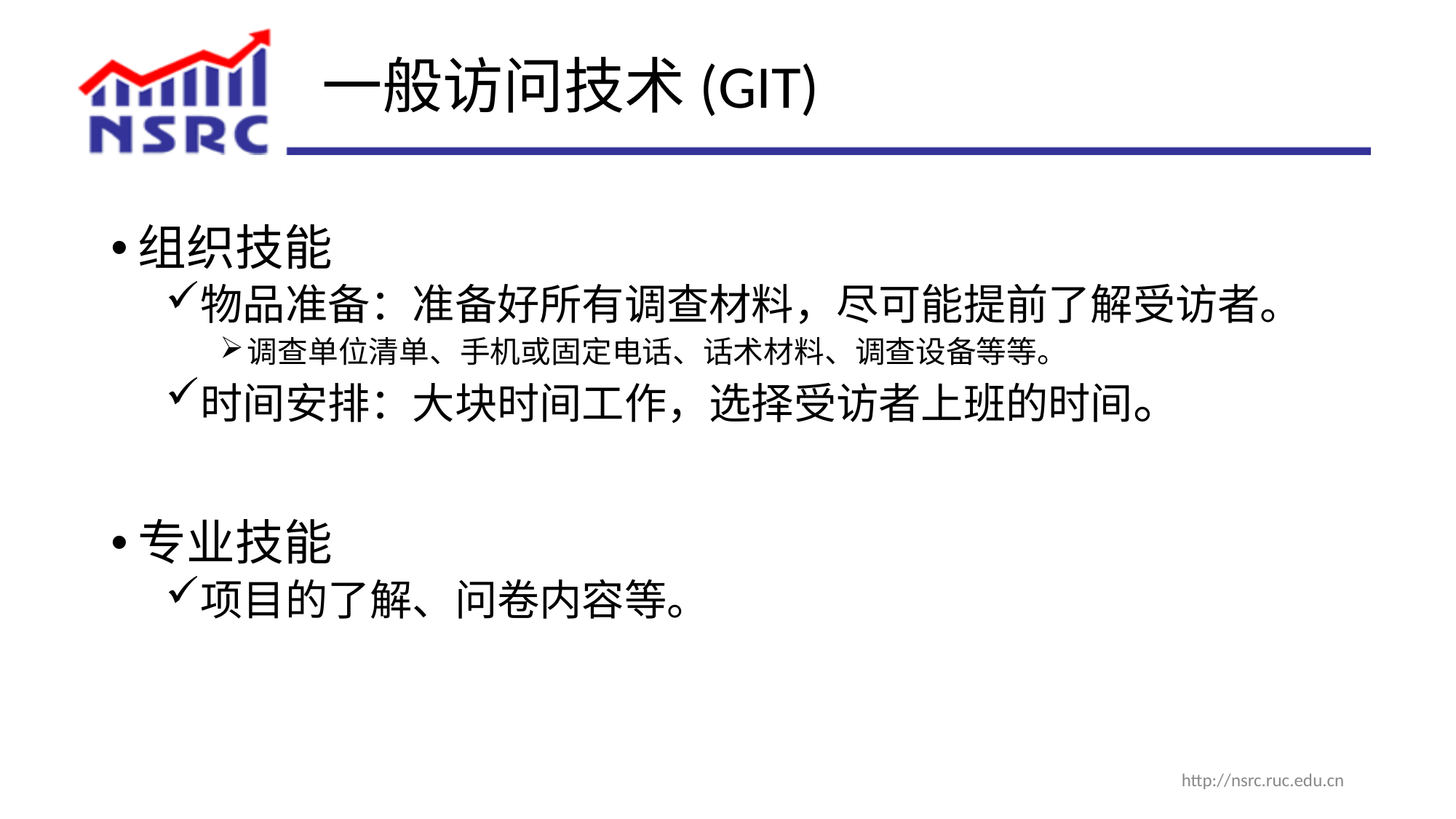

# 一般访问技术(GIT)
组织技能
物品准备：准备好所有调查材料，尽可能提前了解受访者。
调查单位清单、手机或固定电话、话术材料、调查设备等等。
时间安排：大块时间工作，选择受访者上班的时间。

专业技能
项目的了解、问卷内容等。